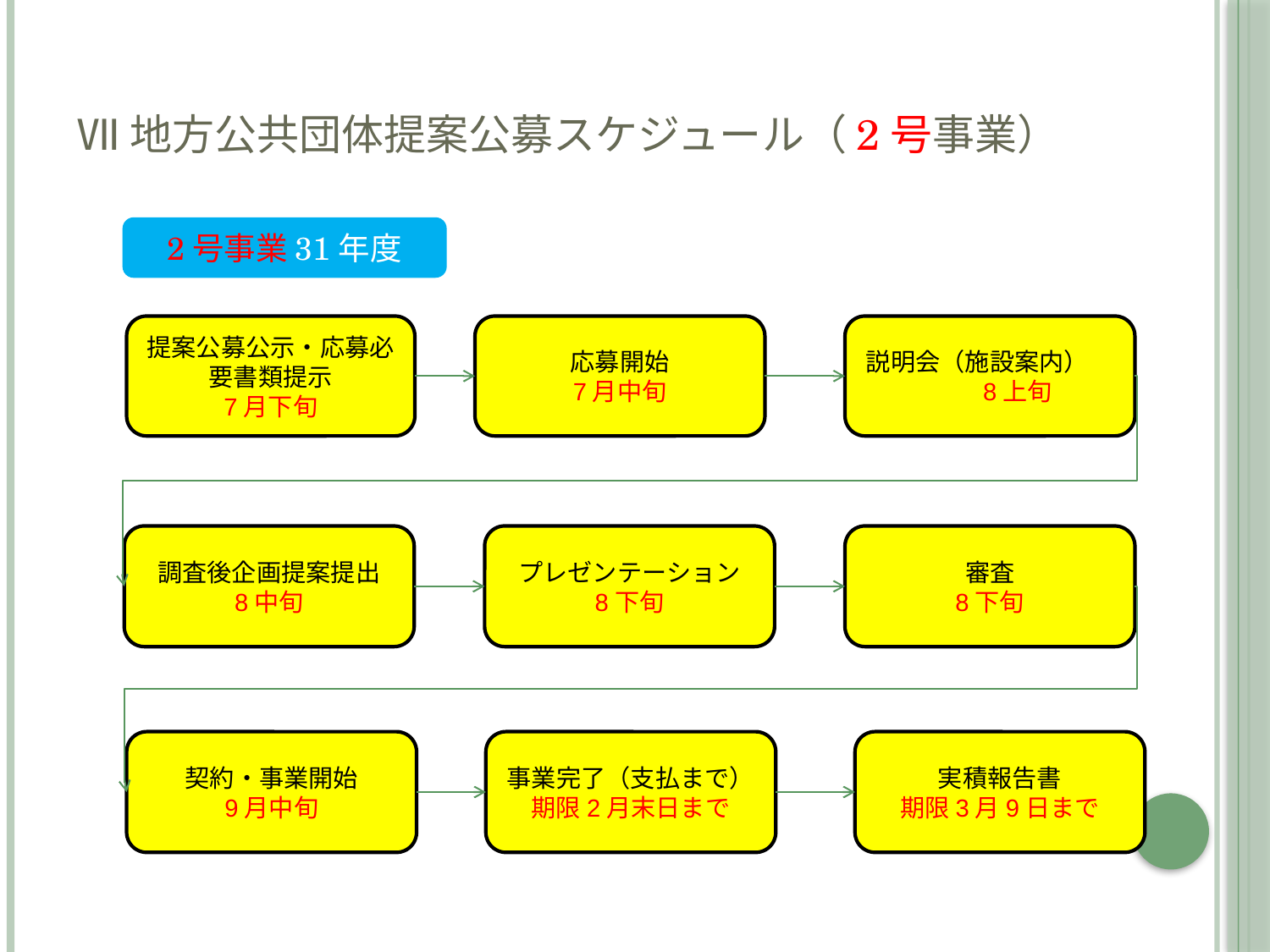

# Ⅶ地方公共団体提案公募スケジュール（2号事業）
2号事業31年度
提案公募公示・応募必要書類提示
7月下旬
説明会（施設案内）　　　8上旬
応募開始
7月中旬
プレゼンテーション
8下旬
調査後企画提案提出
8中旬
審査
8下旬
契約・事業開始
9月中旬
事業完了（支払まで）
期限2月末日まで
実積報告書
期限3月9日まで